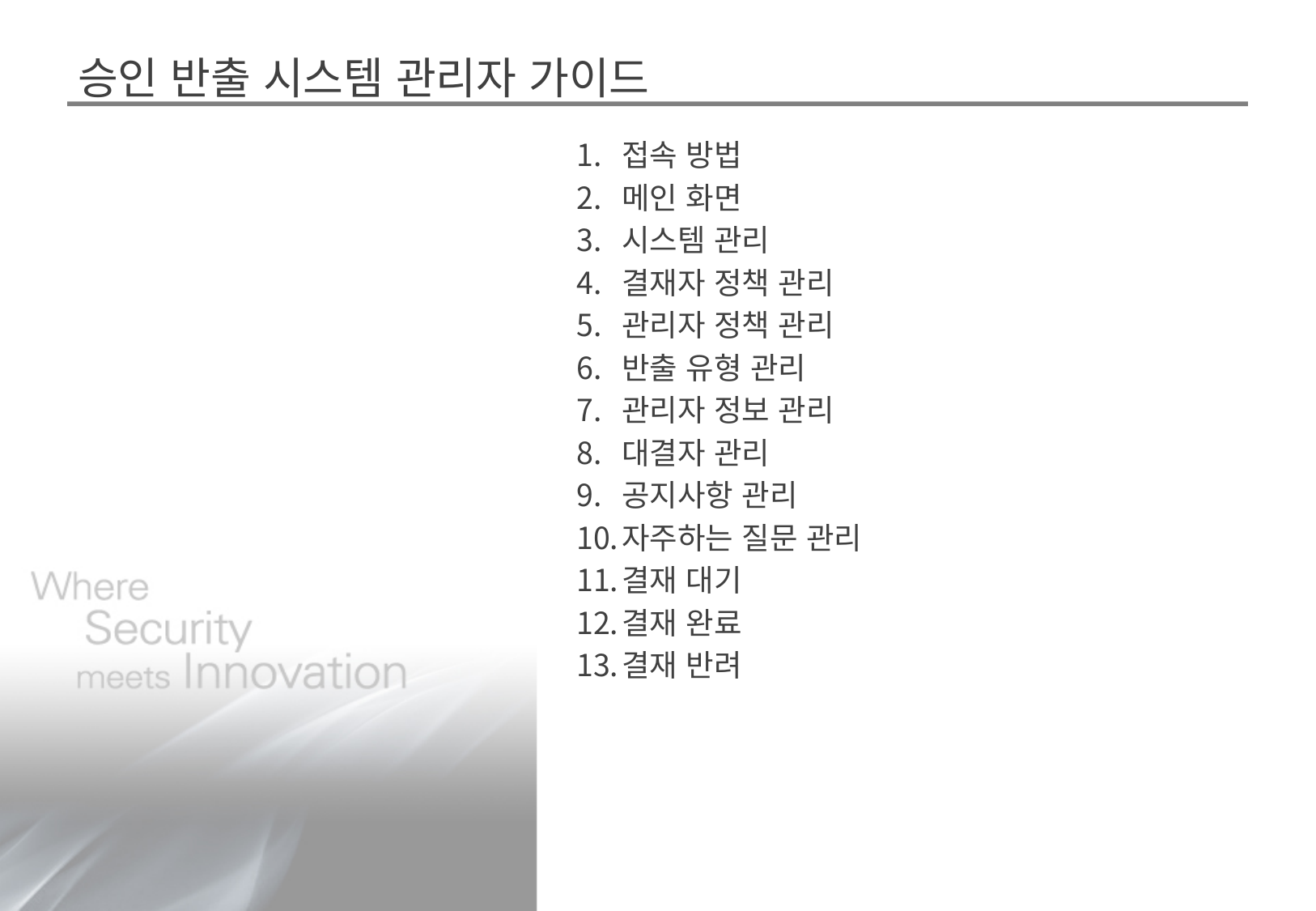

# 승인 반출 시스템 관리자 가이드
접속 방법
메인 화면
시스템 관리
결재자 정책 관리
관리자 정책 관리
반출 유형 관리
관리자 정보 관리
대결자 관리
공지사항 관리
자주하는 질문 관리
결재 대기
결재 완료
결재 반려